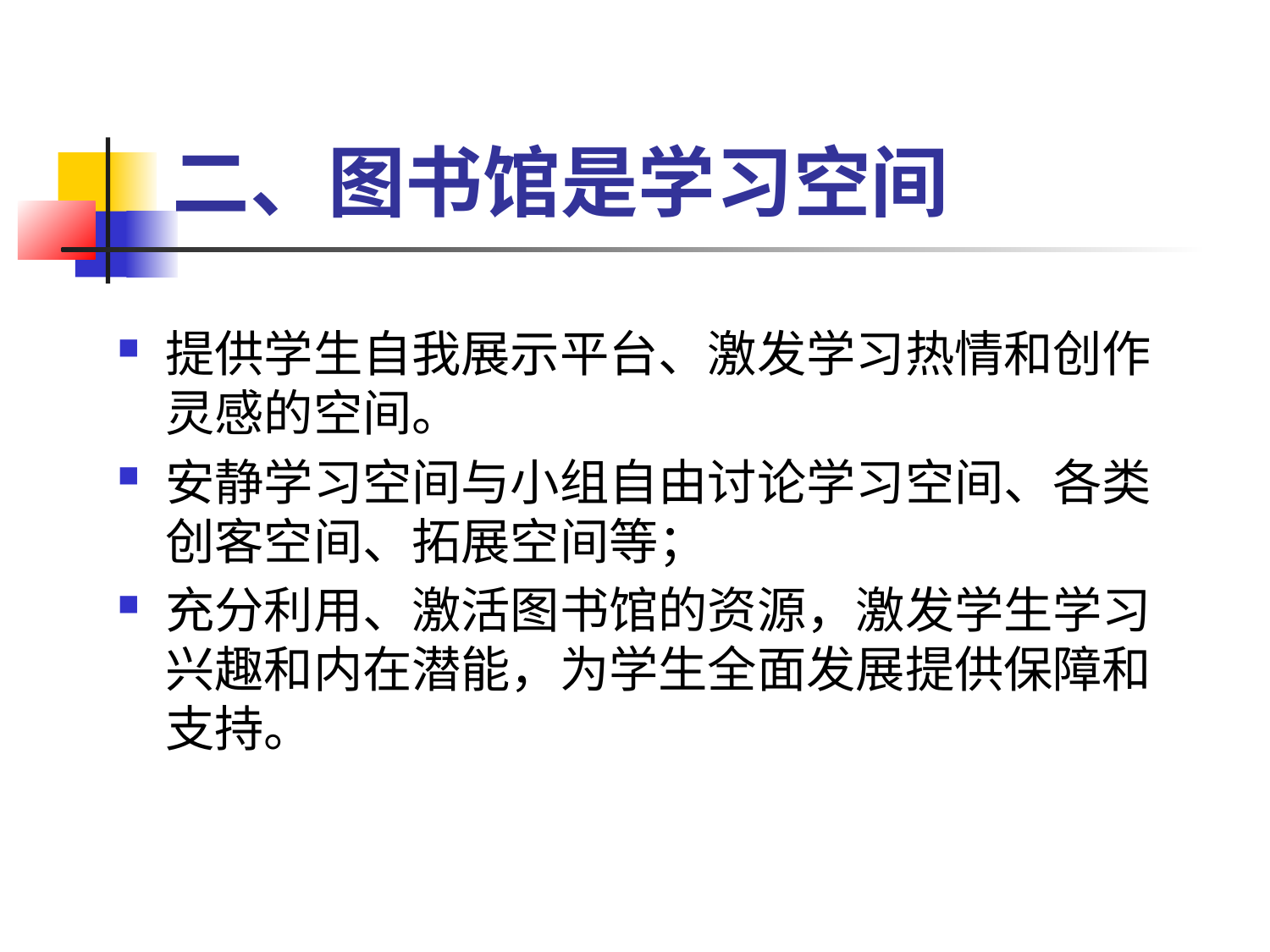

# 二、图书馆是学习空间
提供学生自我展示平台、激发学习热情和创作灵感的空间。
安静学习空间与小组自由讨论学习空间、各类创客空间、拓展空间等；
充分利用、激活图书馆的资源，激发学生学习兴趣和内在潜能，为学生全面发展提供保障和支持。